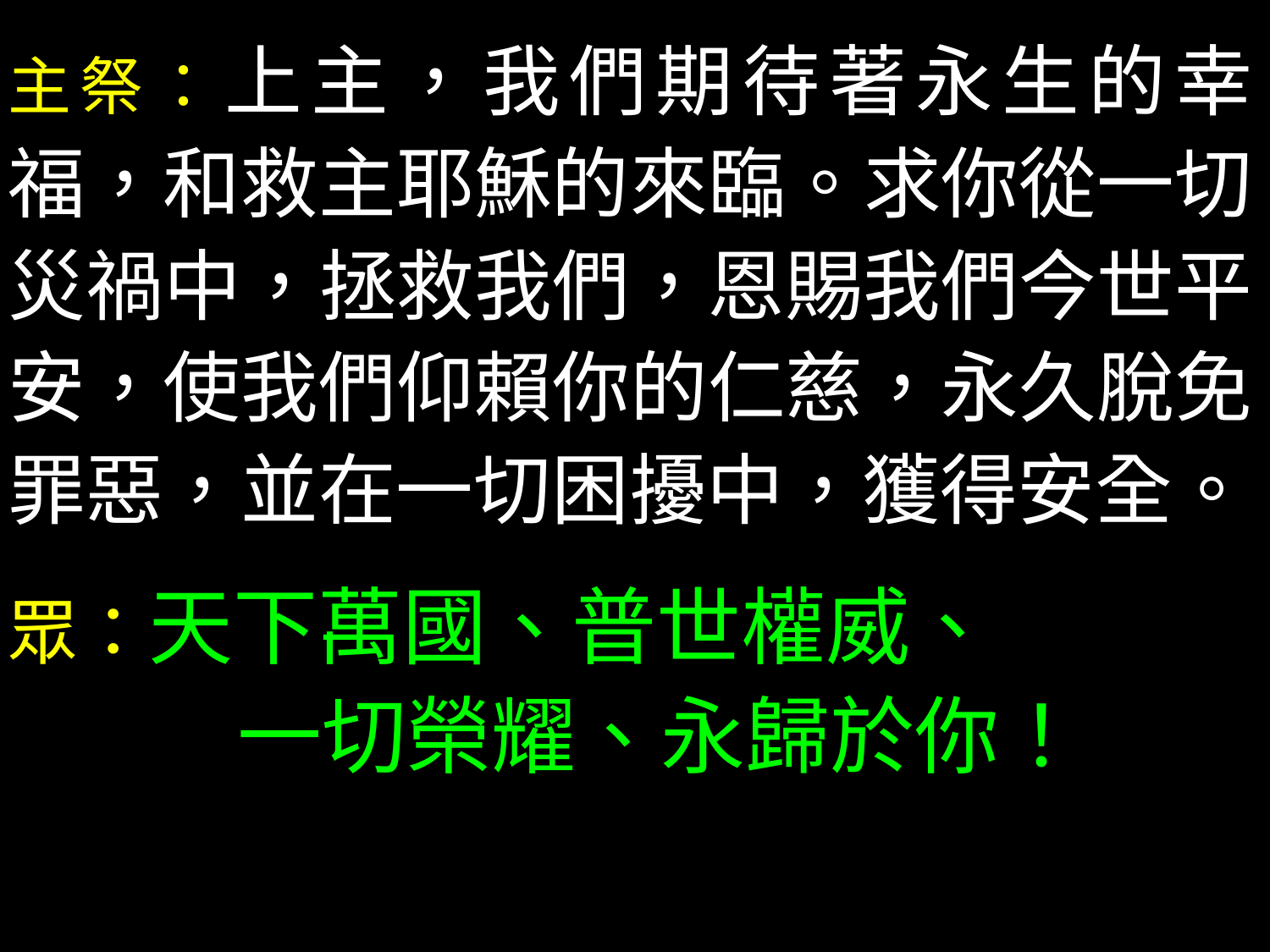

主祭：上主，我們期待著永生的幸福，和救主耶穌的來臨。求你從一切災禍中，拯救我們，恩賜我們今世平安，使我們仰賴你的仁慈，永久脫免罪惡，並在一切困擾中，獲得安全。
眾：天下萬國、普世權威、
           一切榮耀、永歸於你！